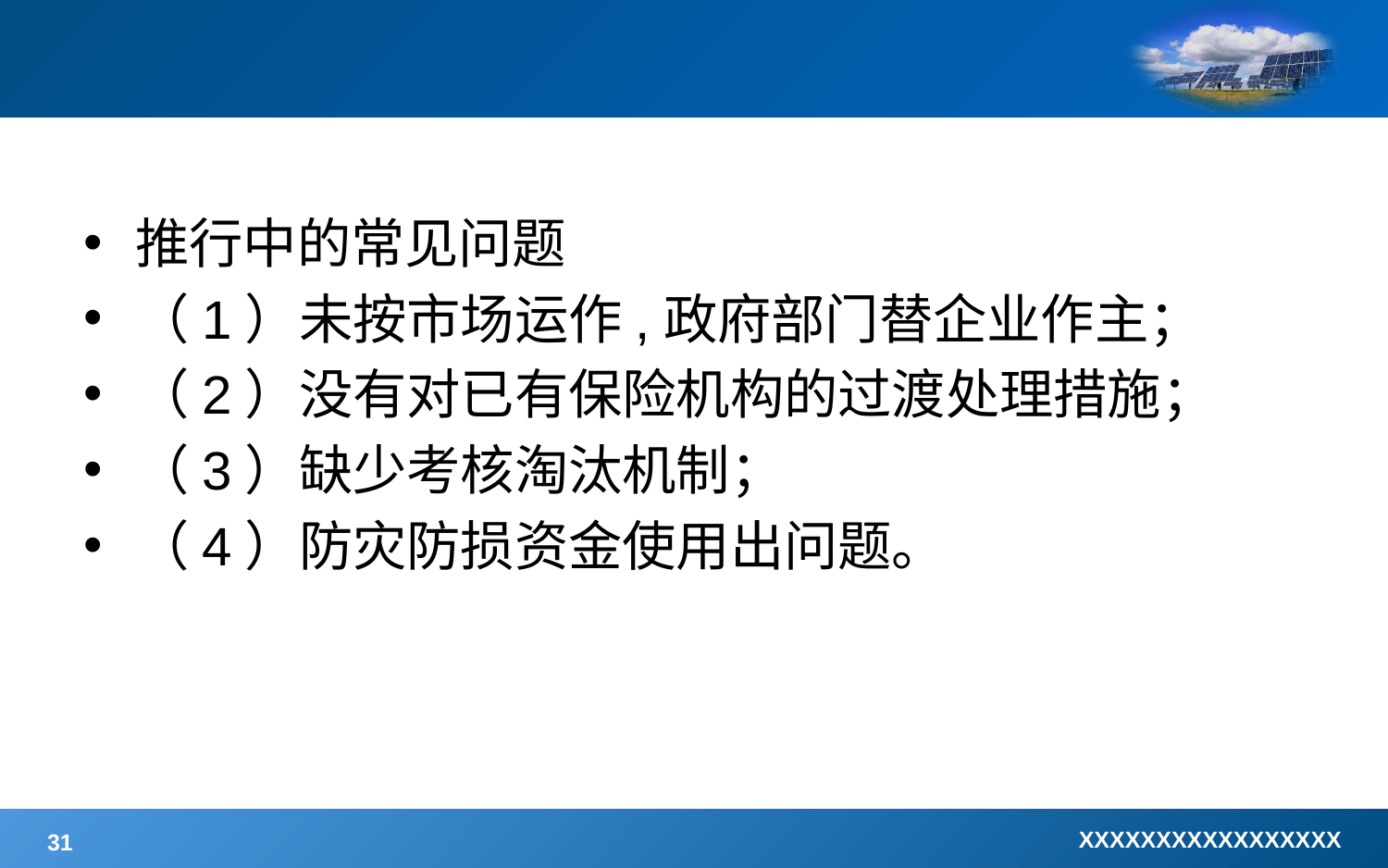

推行中的常见问题
（1）未按市场运作,政府部门替企业作主；
（2）没有对已有保险机构的过渡处理措施；
（3）缺少考核淘汰机制；
（4）防灾防损资金使用出问题。